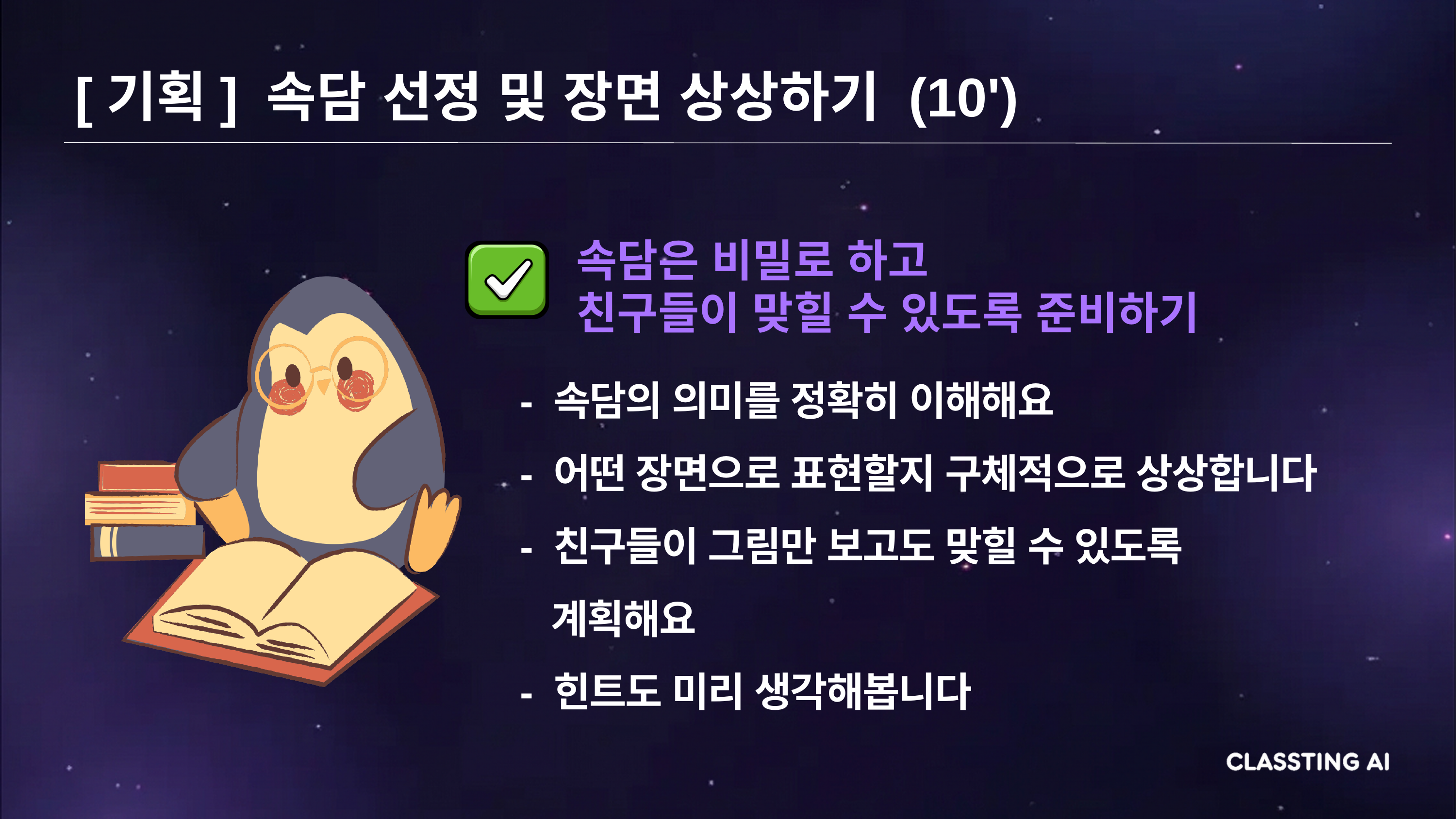

[기획] 속담 선정 및 장면 상상하기 (10')

속담은 비밀로 하고
친구들이 맞힐 수 있도록 준비하기
- 속담의 의미를 정확히 이해해요
- 어떤 장면으로 표현할지 구체적으로 상상합니다
- 친구들이 그림만 보고도 맞힐 수 있도록
  계획해요
- 힌트도 미리 생각해봅니다